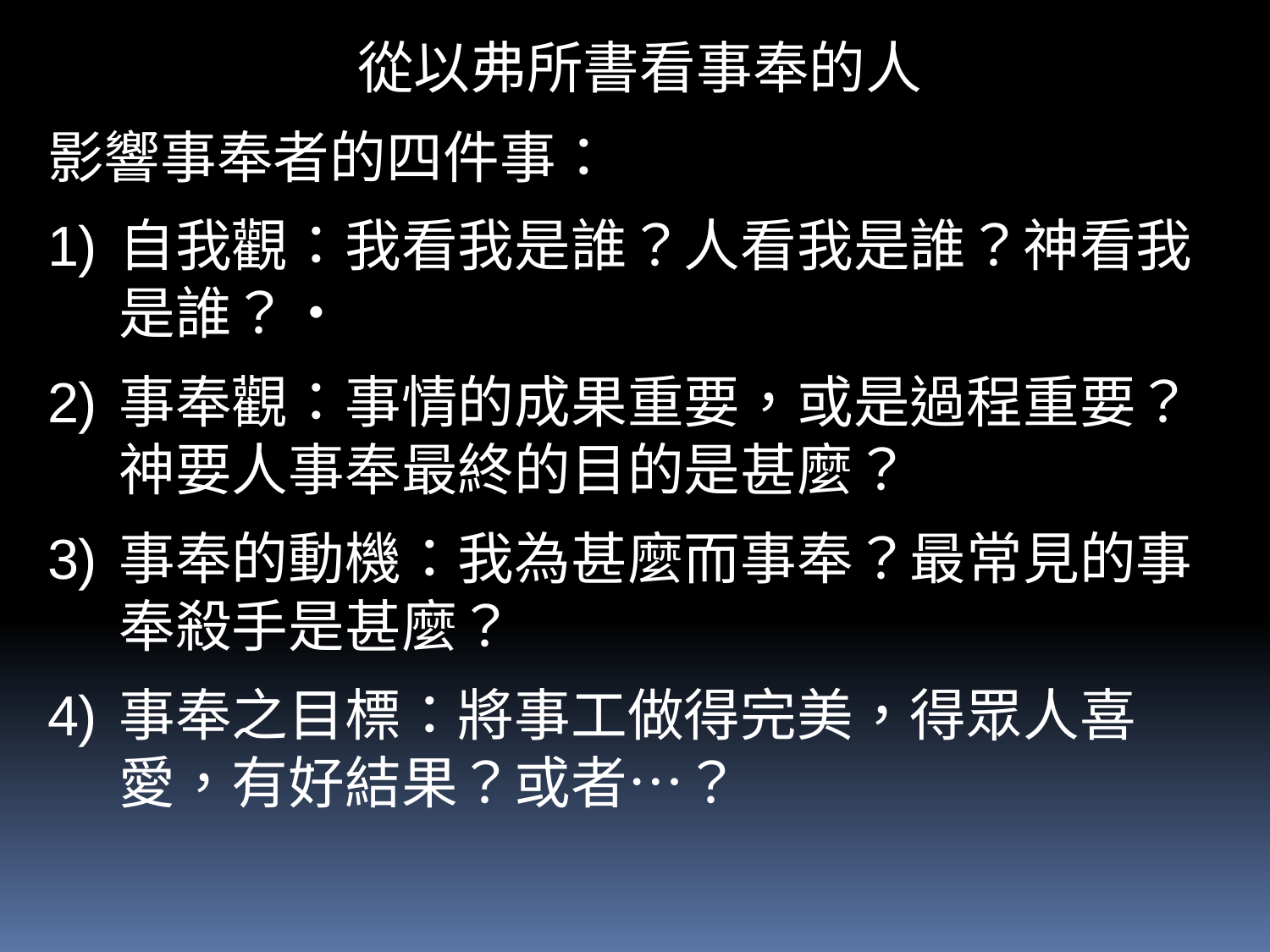

從以弗所書看事奉的人
影響事奉者的四件事：
自我觀：我看我是誰？人看我是誰？神看我是誰？‧
事奉觀：事情的成果重要，或是過程重要？神要人事奉最終的目的是甚麼？
事奉的動機：我為甚麼而事奉？最常見的事奉殺手是甚麼？
事奉之目標：將事工做得完美，得眾人喜愛，有好結果？或者…？